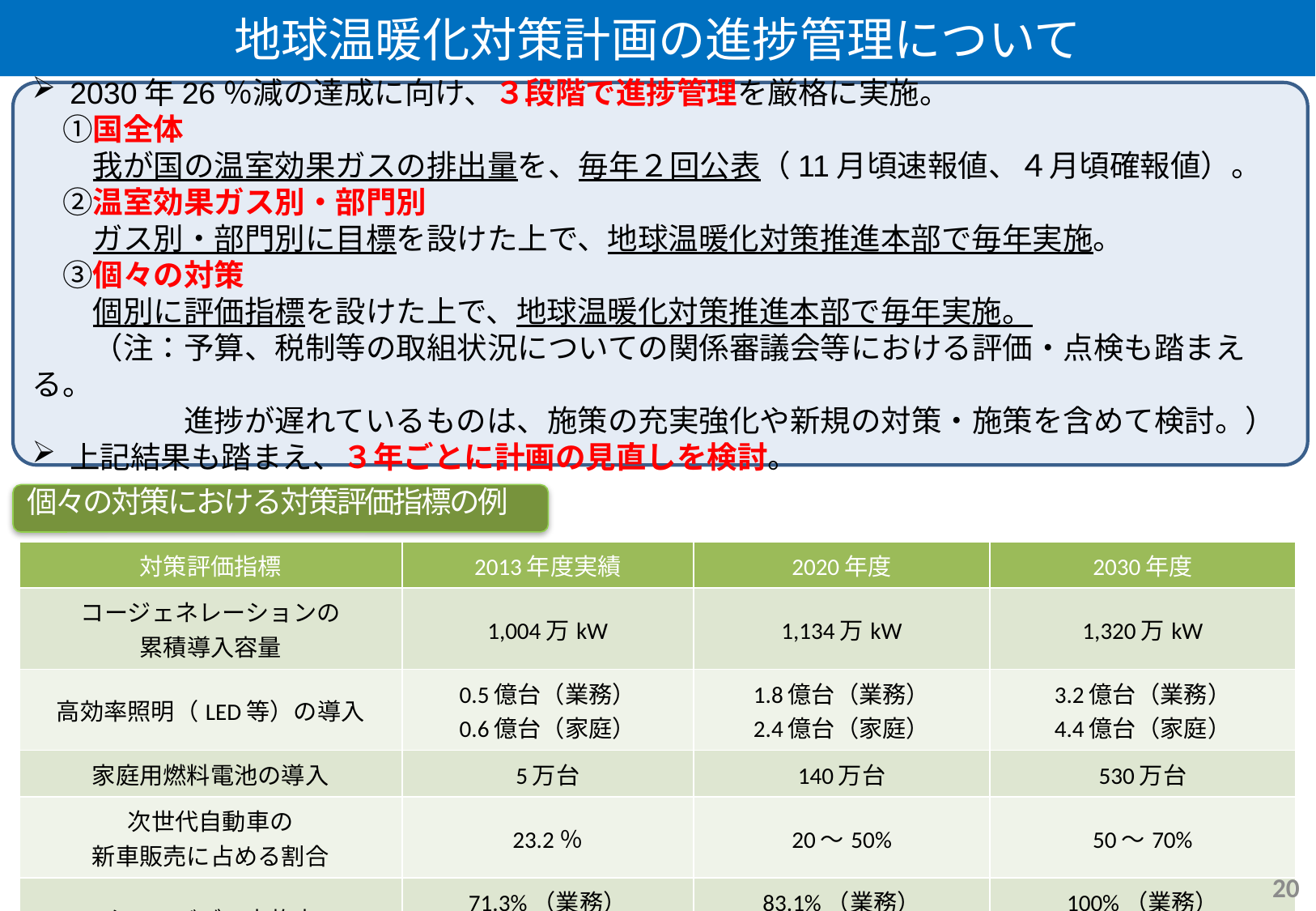

地球温暖化対策計画の進捗管理について
2030年26％減の達成に向け、３段階で進捗管理を厳格に実施。
　①国全体
　　我が国の温室効果ガスの排出量を、毎年２回公表（11月頃速報値、４月頃確報値）。
　②温室効果ガス別・部門別
　　ガス別・部門別に目標を設けた上で、地球温暖化対策推進本部で毎年実施。
　③個々の対策
　　個別に評価指標を設けた上で、地球温暖化対策推進本部で毎年実施。
　　（注：予算、税制等の取組状況についての関係審議会等における評価・点検も踏まえる。
　　　　　進捗が遅れているものは、施策の充実強化や新規の対策・施策を含めて検討。）
上記結果も踏まえ、３年ごとに計画の見直しを検討。
個々の対策における対策評価指標の例
| 対策評価指標 | 2013年度実績 | 2020年度 | 2030年度 |
| --- | --- | --- | --- |
| コージェネレーションの 累積導入容量 | 1,004万kW | 1,134万kW | 1,320万kW |
| 高効率照明（LED等）の導入 | 0.5億台（業務） 0.6億台（家庭） | 1.8億台（業務） 2.4億台（家庭） | 3.2億台（業務） 4.4億台（家庭） |
| 家庭用燃料電池の導入 | 5万台 | 140万台 | 530万台 |
| 次世代自動車の 新車販売に占める割合 | 23.2％ | 20～50% | 50～70% |
| クールビズの実施率 | 71.3%（業務） 77.0%（家庭） | 83.1%（業務） 86.5%（家庭） | 100%（業務） 100%（家庭） |
20